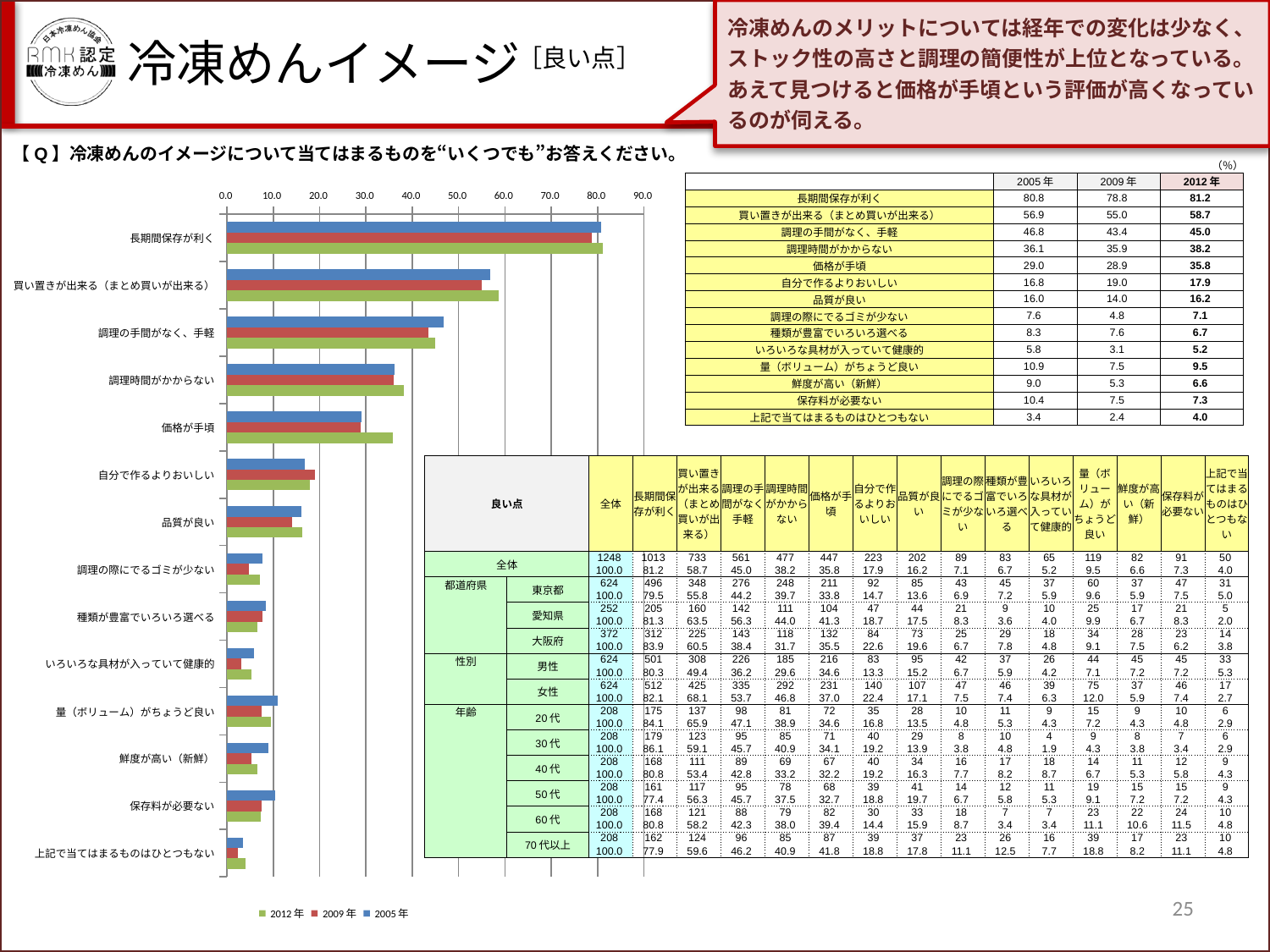

冷凍めんのメリットについては経年での変化は少なく、ストック性の高さと調理の簡便性が上位となっている。
あえて見つけると価格が手頃という評価が高くなっているのが伺える。
冷凍めんイメージ
［良い点］
【Q】冷凍めんのイメージについて当てはまるものを“いくつでも”お答えください。
|  |  |  | （％） |
| --- | --- | --- | --- |
|  | 2005年 | 2009年 | 2012年 |
| 長期間保存が利く | 80.8 | 78.8 | 81.2 |
| 買い置きが出来る（まとめ買いが出来る） | 56.9 | 55.0 | 58.7 |
| 調理の手間がなく、手軽 | 46.8 | 43.4 | 45.0 |
| 調理時間がかからない | 36.1 | 35.9 | 38.2 |
| 価格が手頃 | 29.0 | 28.9 | 35.8 |
| 自分で作るよりおいしい | 16.8 | 19.0 | 17.9 |
| 品質が良い | 16.0 | 14.0 | 16.2 |
| 調理の際にでるゴミが少ない | 7.6 | 4.8 | 7.1 |
| 種類が豊富でいろいろ選べる | 8.3 | 7.6 | 6.7 |
| いろいろな具材が入っていて健康的 | 5.8 | 3.1 | 5.2 |
| 量（ボリューム）がちょうど良い | 10.9 | 7.5 | 9.5 |
| 鮮度が高い（新鮮） | 9.0 | 5.3 | 6.6 |
| 保存料が必要ない | 10.4 | 7.5 | 7.3 |
| 上記で当てはまるものはひとつもない | 3.4 | 2.4 | 4.0 |

### Chart

| Category | 2005年 | 2009年 | 2012年 |
|---|---|---|---|
| 長期間保存が利く | 80.8 | 78.8 | 81.16987179487165 |
| 買い置きが出来る（まとめ買いが出来る） | 56.9 | 55.0 | 58.73397435897441 |
| 調理の手間がなく、手軽 | 46.8 | 43.4 | 44.951923076923045 |
| 調理時間がかからない | 36.1 | 35.9 | 38.221153846153946 |
| 価格が手頃 | 29.0 | 28.9 | 35.81730769230761 |
| 自分で作るよりおいしい | 16.8 | 19.0 | 17.868589743589713 |
| 品質が良い | 16.0 | 14.0 | 16.185897435897438 |
| 調理の際にでるゴミが少ない | 7.6 | 4.8 | 7.131410256410247 |
| 種類が豊富でいろいろ選べる | 8.3 | 7.6 | 6.650641025641032 |
| いろいろな具材が入っていて健康的 | 5.8 | 3.1 | 5.208333333333341 |
| 量（ボリューム）がちょうど良い | 10.9 | 7.5 | 9.535256410256409 |
| 鮮度が高い（新鮮） | 9.0 | 5.3 | 6.570512820512821 |
| 保存料が必要ない | 10.4 | 7.5 | 7.291666666666671 |
| 上記で当てはまるものはひとつもない | 3.4 | 2.4 | 4.006410256410247 |
| 良い点 |  | 全体 | 長期間保存が利く | 買い置きが出来る（まとめ買いが出来る） | 調理の手間がなく、手軽 | 調理時間がかからない | 価格が手頃 | 自分で作るよりおいしい | 品質が良い | 調理の際にでるゴミが少ない | 種類が豊富でいろいろ選べる | いろいろな具材が入っていて健康的 | 量（ボリューム）がちょうど良い | 鮮度が高い（新鮮） | 保存料が必要ない | 上記で当てはまるものはひとつもない |
| --- | --- | --- | --- | --- | --- | --- | --- | --- | --- | --- | --- | --- | --- | --- | --- | --- |
| 全体 |  | 1248 | 1013 | 733 | 561 | 477 | 447 | 223 | 202 | 89 | 83 | 65 | 119 | 82 | 91 | 50 |
|  |  | 100.0 | 81.2 | 58.7 | 45.0 | 38.2 | 35.8 | 17.9 | 16.2 | 7.1 | 6.7 | 5.2 | 9.5 | 6.6 | 7.3 | 4.0 |
| 都道府県 | 東京都 | 624 | 496 | 348 | 276 | 248 | 211 | 92 | 85 | 43 | 45 | 37 | 60 | 37 | 47 | 31 |
|  |  | 100.0 | 79.5 | 55.8 | 44.2 | 39.7 | 33.8 | 14.7 | 13.6 | 6.9 | 7.2 | 5.9 | 9.6 | 5.9 | 7.5 | 5.0 |
|  | 愛知県 | 252 | 205 | 160 | 142 | 111 | 104 | 47 | 44 | 21 | 9 | 10 | 25 | 17 | 21 | 5 |
|  |  | 100.0 | 81.3 | 63.5 | 56.3 | 44.0 | 41.3 | 18.7 | 17.5 | 8.3 | 3.6 | 4.0 | 9.9 | 6.7 | 8.3 | 2.0 |
|  | 大阪府 | 372 | 312 | 225 | 143 | 118 | 132 | 84 | 73 | 25 | 29 | 18 | 34 | 28 | 23 | 14 |
|  |  | 100.0 | 83.9 | 60.5 | 38.4 | 31.7 | 35.5 | 22.6 | 19.6 | 6.7 | 7.8 | 4.8 | 9.1 | 7.5 | 6.2 | 3.8 |
| 性別 | 男性 | 624 | 501 | 308 | 226 | 185 | 216 | 83 | 95 | 42 | 37 | 26 | 44 | 45 | 45 | 33 |
|  |  | 100.0 | 80.3 | 49.4 | 36.2 | 29.6 | 34.6 | 13.3 | 15.2 | 6.7 | 5.9 | 4.2 | 7.1 | 7.2 | 7.2 | 5.3 |
|  | 女性 | 624 | 512 | 425 | 335 | 292 | 231 | 140 | 107 | 47 | 46 | 39 | 75 | 37 | 46 | 17 |
|  |  | 100.0 | 82.1 | 68.1 | 53.7 | 46.8 | 37.0 | 22.4 | 17.1 | 7.5 | 7.4 | 6.3 | 12.0 | 5.9 | 7.4 | 2.7 |
| 年齢 | 20代 | 208 | 175 | 137 | 98 | 81 | 72 | 35 | 28 | 10 | 11 | 9 | 15 | 9 | 10 | 6 |
|  |  | 100.0 | 84.1 | 65.9 | 47.1 | 38.9 | 34.6 | 16.8 | 13.5 | 4.8 | 5.3 | 4.3 | 7.2 | 4.3 | 4.8 | 2.9 |
|  | 30代 | 208 | 179 | 123 | 95 | 85 | 71 | 40 | 29 | 8 | 10 | 4 | 9 | 8 | 7 | 6 |
|  |  | 100.0 | 86.1 | 59.1 | 45.7 | 40.9 | 34.1 | 19.2 | 13.9 | 3.8 | 4.8 | 1.9 | 4.3 | 3.8 | 3.4 | 2.9 |
|  | 40代 | 208 | 168 | 111 | 89 | 69 | 67 | 40 | 34 | 16 | 17 | 18 | 14 | 11 | 12 | 9 |
|  |  | 100.0 | 80.8 | 53.4 | 42.8 | 33.2 | 32.2 | 19.2 | 16.3 | 7.7 | 8.2 | 8.7 | 6.7 | 5.3 | 5.8 | 4.3 |
|  | 50代 | 208 | 161 | 117 | 95 | 78 | 68 | 39 | 41 | 14 | 12 | 11 | 19 | 15 | 15 | 9 |
|  |  | 100.0 | 77.4 | 56.3 | 45.7 | 37.5 | 32.7 | 18.8 | 19.7 | 6.7 | 5.8 | 5.3 | 9.1 | 7.2 | 7.2 | 4.3 |
|  | 60代 | 208 | 168 | 121 | 88 | 79 | 82 | 30 | 33 | 18 | 7 | 7 | 23 | 22 | 24 | 10 |
|  |  | 100.0 | 80.8 | 58.2 | 42.3 | 38.0 | 39.4 | 14.4 | 15.9 | 8.7 | 3.4 | 3.4 | 11.1 | 10.6 | 11.5 | 4.8 |
|  | 70代以上 | 208 | 162 | 124 | 96 | 85 | 87 | 39 | 37 | 23 | 26 | 16 | 39 | 17 | 23 | 10 |
|  |  | 100.0 | 77.9 | 59.6 | 46.2 | 40.9 | 41.8 | 18.8 | 17.8 | 11.1 | 12.5 | 7.7 | 18.8 | 8.2 | 11.1 | 4.8 |
25